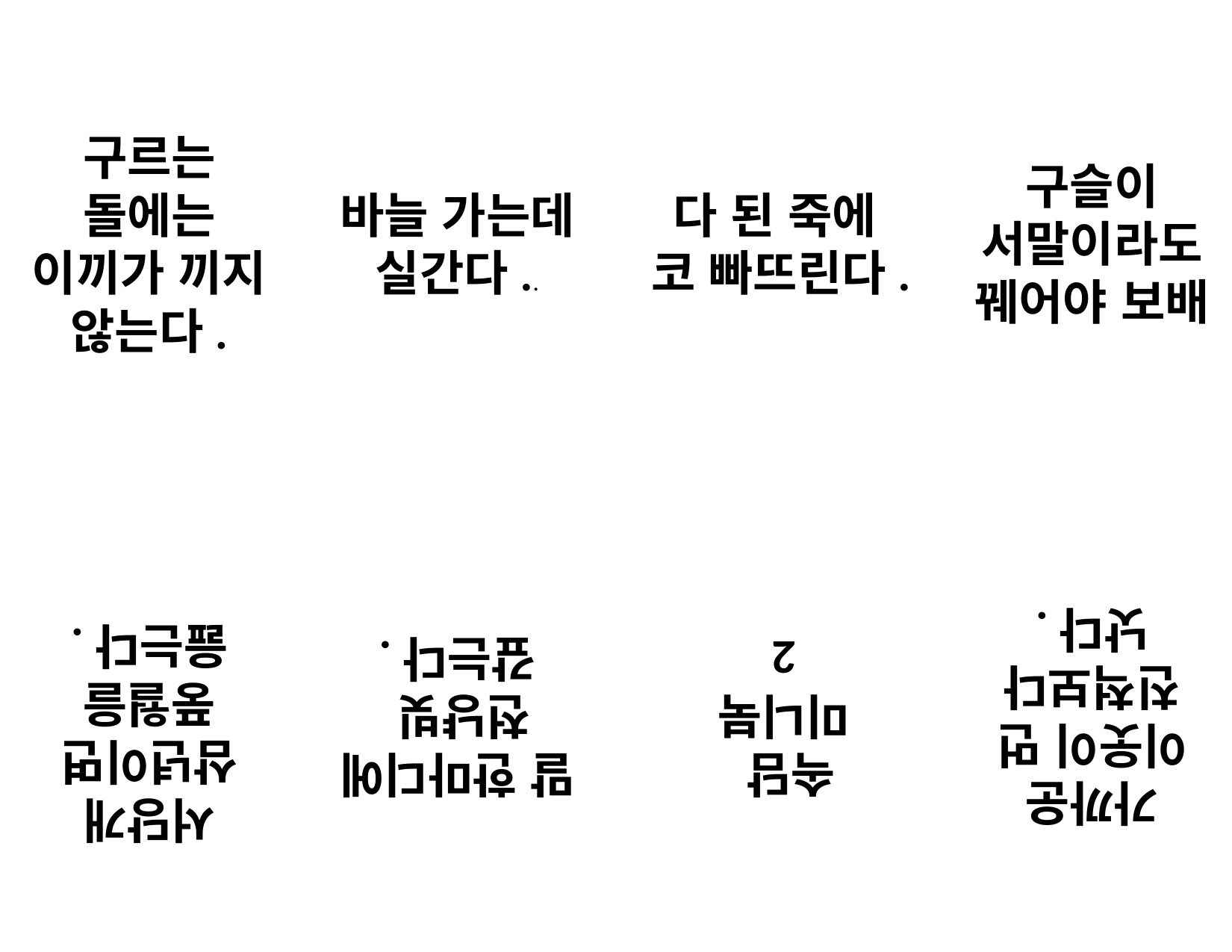

구르는 돌에는 이끼가 끼지 않는다.
바늘 가는데 실간다..
다 된 죽에 코 빠뜨린다.
구슬이 서말이라도 꿰어야 보배
가까운 이웃이 먼 친척보다 낫다.
서당개 삼년이면 풍월을 읊는다.

말 한마디에 천냥빚  갚는다.
속담
미니북
2